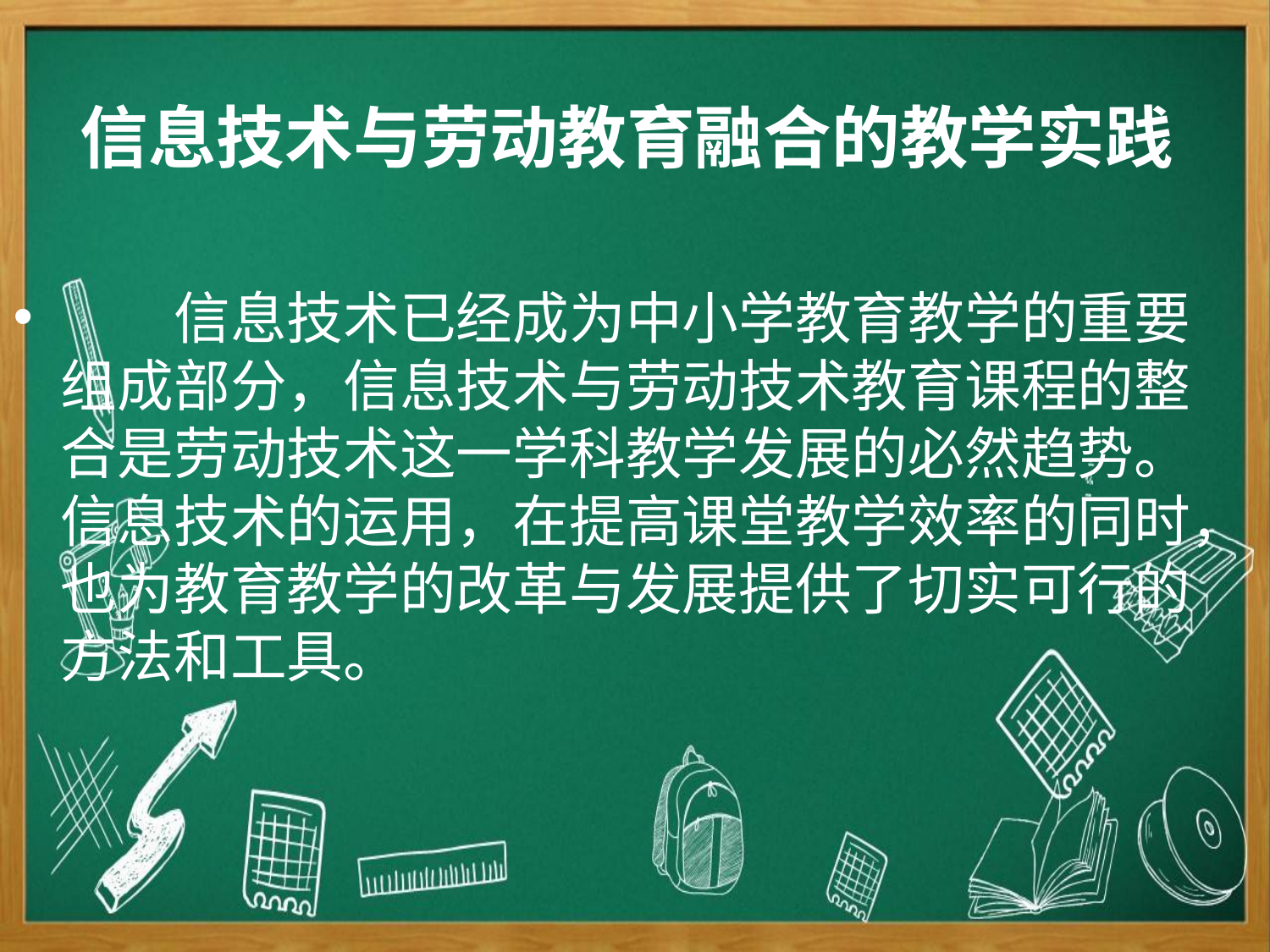

# 信息技术与劳动教育融合的教学实践
　　信息技术已经成为中小学教育教学的重要组成部分，信息技术与劳动技术教育课程的整合是劳动技术这一学科教学发展的必然趋势。信息技术的运用，在提高课堂教学效率的同时，也为教育教学的改革与发展提供了切实可行的方法和工具。